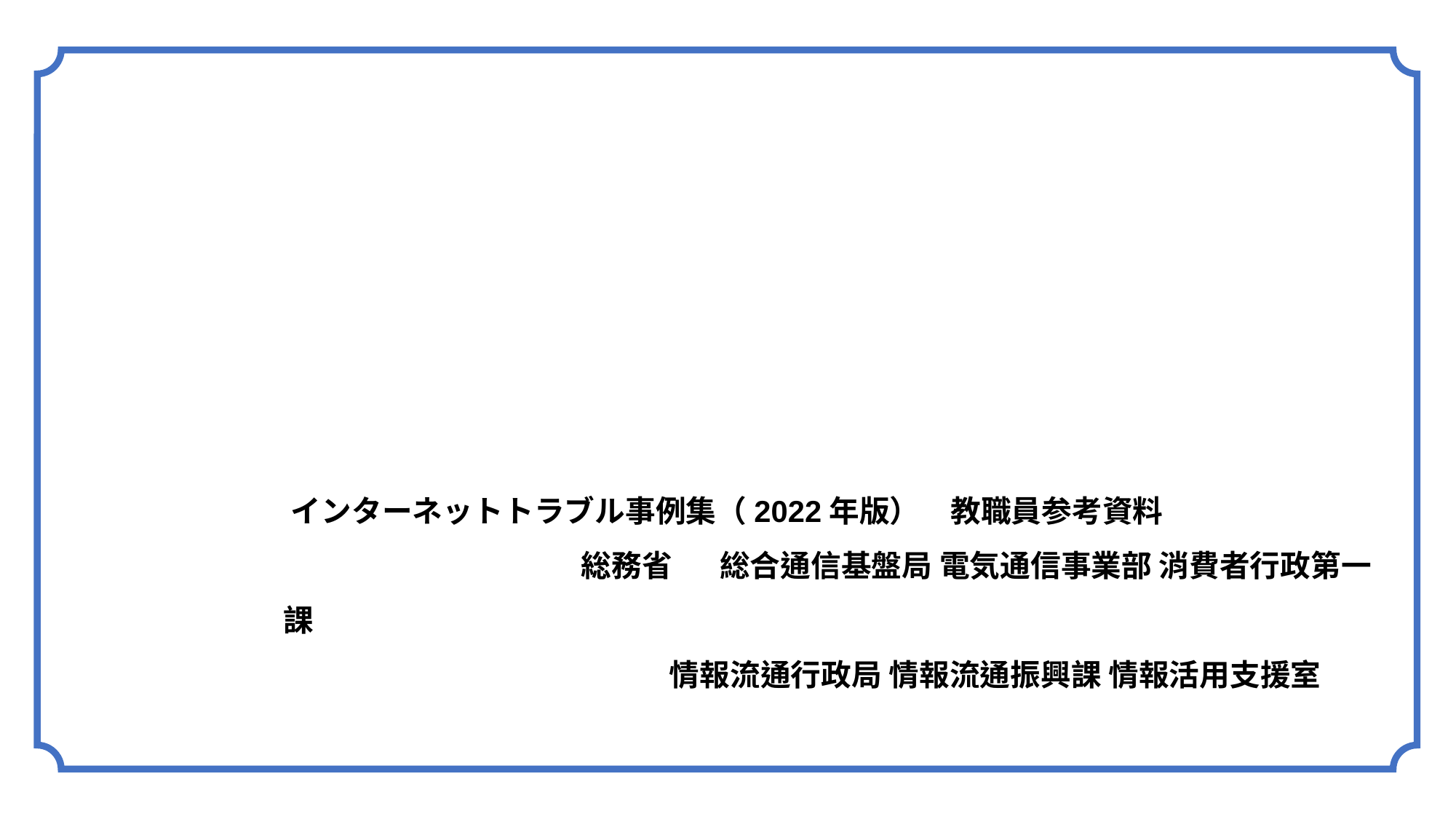

インターネットトラブル事例集（2022年版）　教職員参考資料
	　総務省	総合通信基盤局 電気通信事業部 消費者行政第一課
		情報流通行政局 情報流通振興課 情報活用支援室